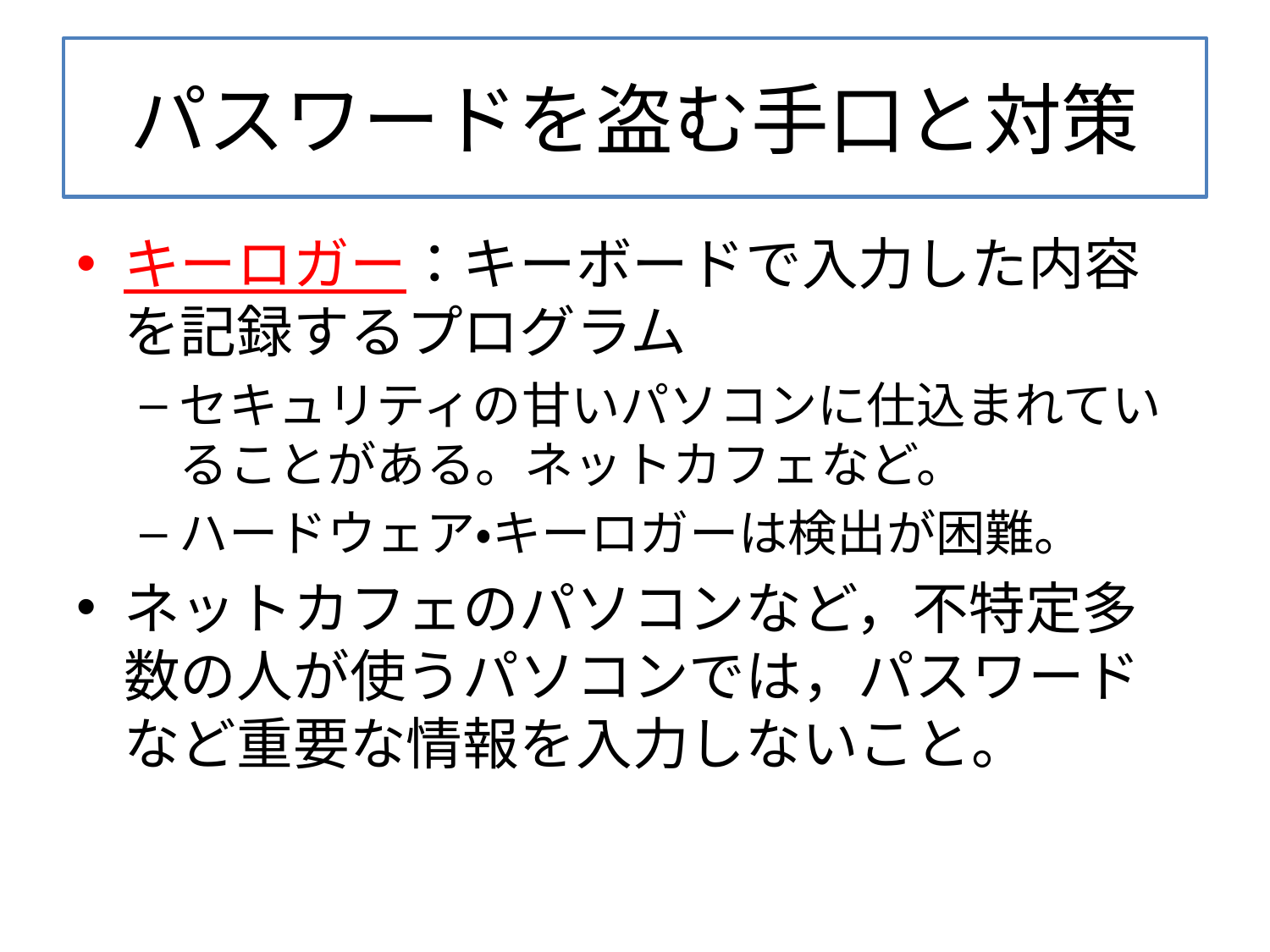

# パスワードを盗む手口と対策
キーロガー：キーボードで入力した内容を記録するプログラム
セキュリティの甘いパソコンに仕込まれていることがある。ネットカフェなど。
ハードウェア・キーロガーは検出が困難。
ネットカフェのパソコンなど，不特定多数の人が使うパソコンでは，パスワードなど重要な情報を入力しないこと。